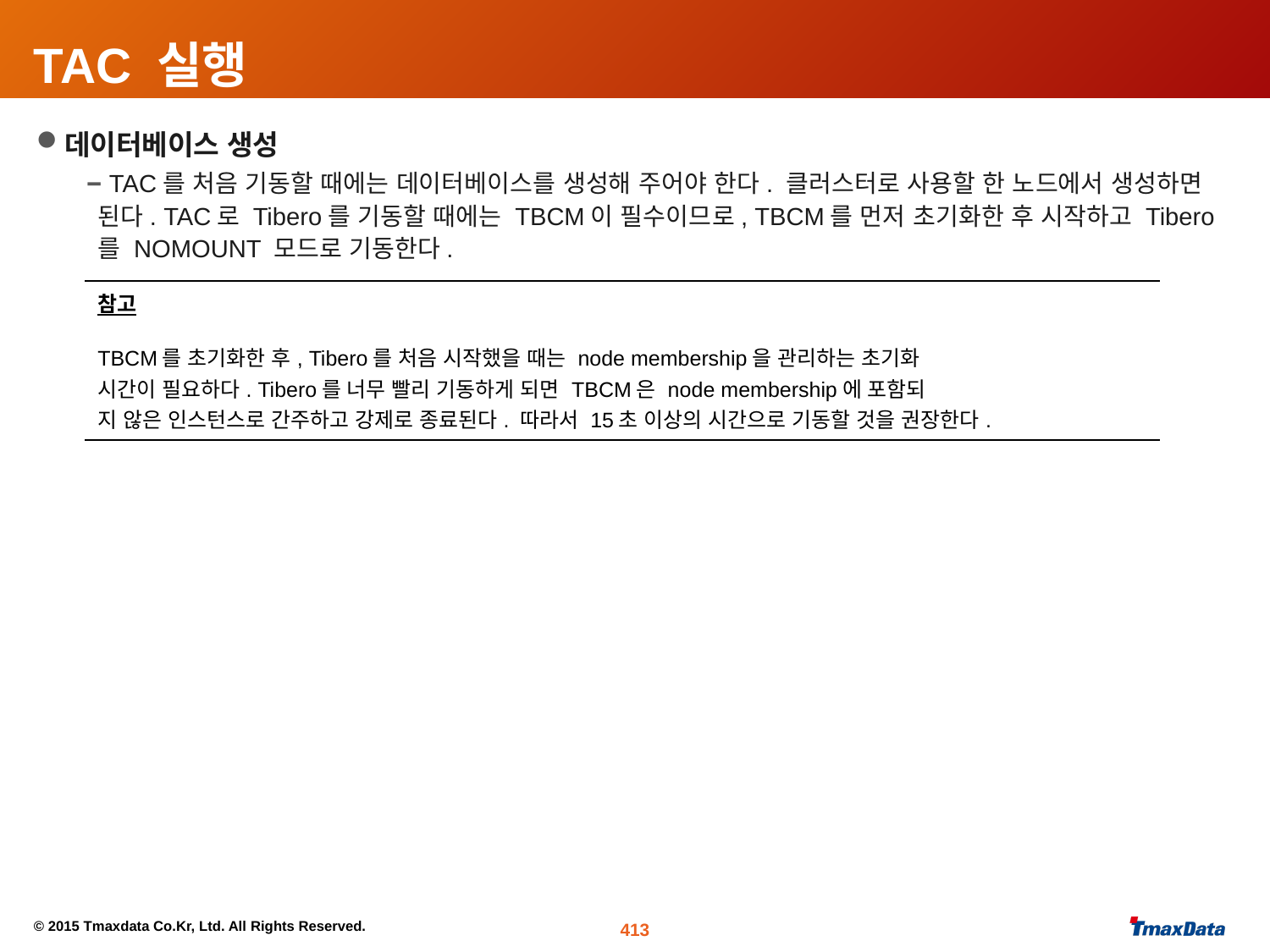

# TAC 실행
데이터베이스 생성
 TAC를 처음 기동할 때에는 데이터베이스를 생성해 주어야 한다. 클러스터로 사용할 한 노드에서 생성하면 된다. TAC로 Tibero를 기동할 때에는 TBCM이 필수이므로, TBCM를 먼저 초기화한 후 시작하고 Tibero를 NOMOUNT 모드로 기동한다.
| 참고 TBCM를 초기화한 후, Tibero를 처음 시작했을 때는 node membership을 관리하는 초기화 시간이 필요하다. Tibero를 너무 빨리 기동하게 되면 TBCM은 node membership에 포함되 지 않은 인스턴스로 간주하고 강제로 종료된다. 따라서 15초 이상의 시간으로 기동할 것을 권장한다. |
| --- |